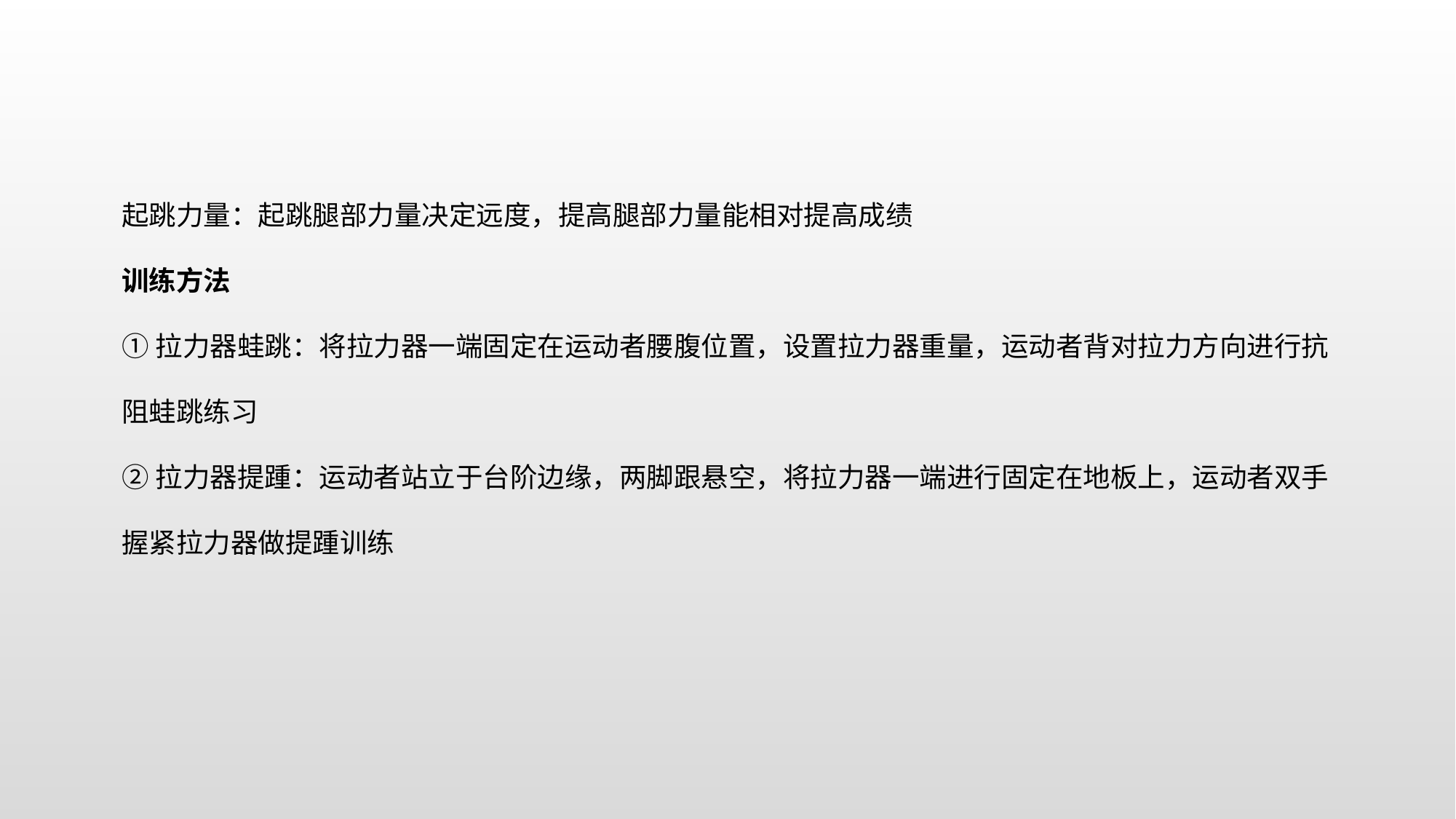

起跳力量：起跳腿部力量决定远度，提高腿部力量能相对提高成绩
训练方法
①拉力器蛙跳：将拉力器一端固定在运动者腰腹位置，设置拉力器重量，运动者背对拉力方向进行抗阻蛙跳练习
②拉力器提踵：运动者站立于台阶边缘，两脚跟悬空，将拉力器一端进行固定在地板上，运动者双手握紧拉力器做提踵训练